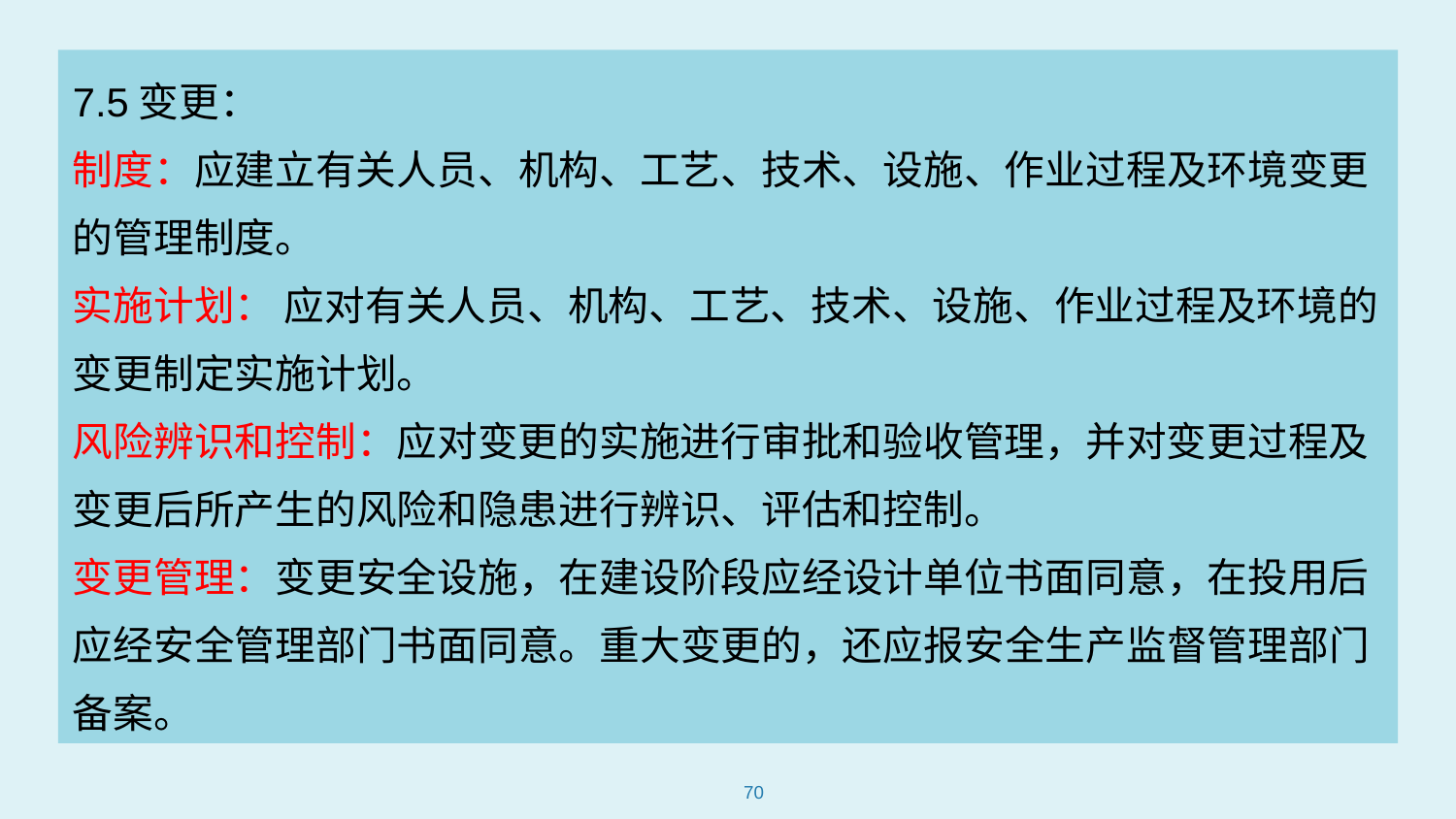

7.5变更：
制度：应建立有关人员、机构、工艺、技术、设施、作业过程及环境变更的管理制度。
实施计划： 应对有关人员、机构、工艺、技术、设施、作业过程及环境的变更制定实施计划。
风险辨识和控制：应对变更的实施进行审批和验收管理，并对变更过程及变更后所产生的风险和隐患进行辨识、评估和控制。
变更管理：变更安全设施，在建设阶段应经设计单位书面同意，在投用后应经安全管理部门书面同意。重大变更的，还应报安全生产监督管理部门备案。
                                     70